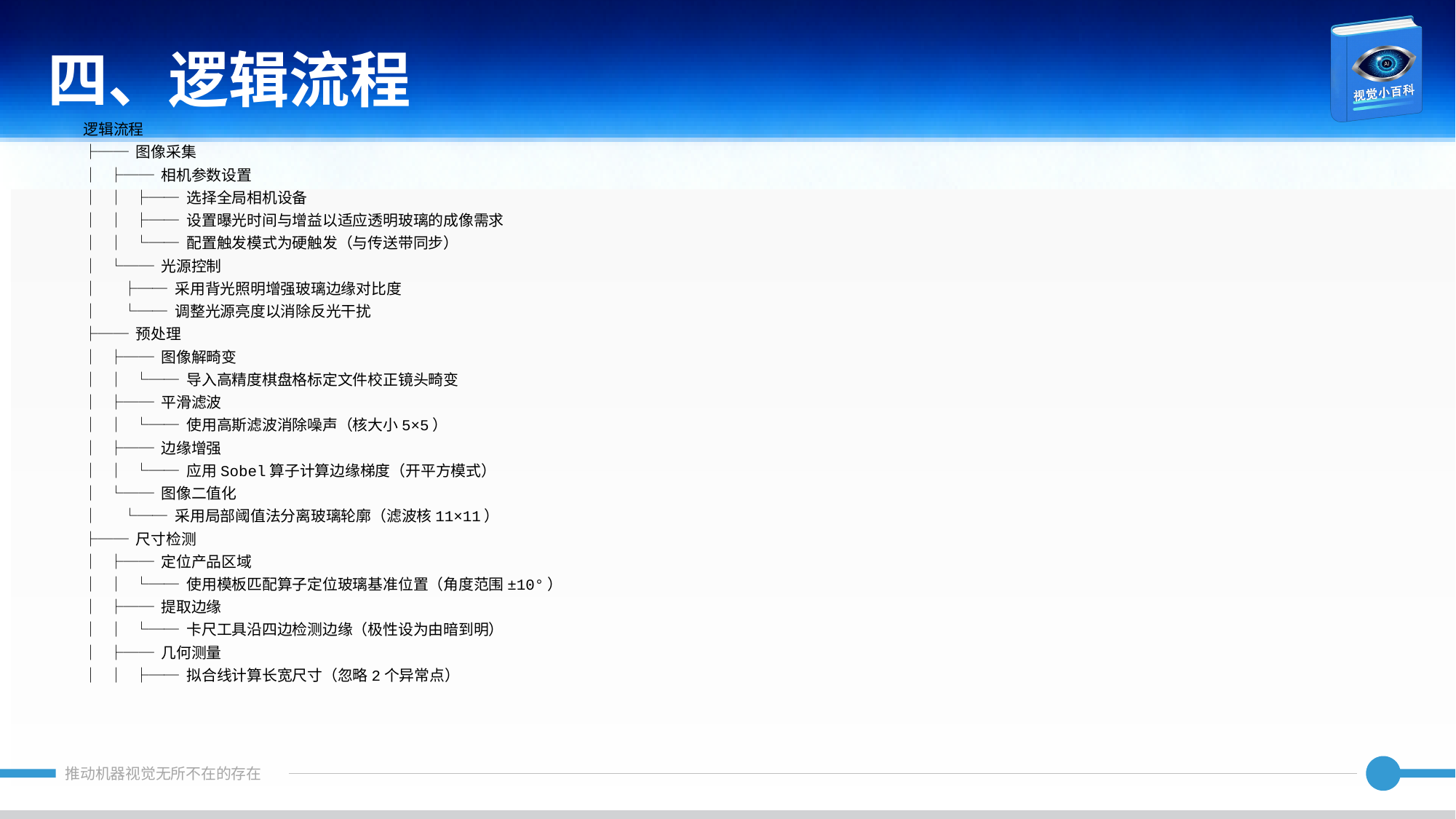

四、逻辑流程

逻辑流程
├── 图像采集
│   ├── 相机参数设置
│   │   ├── 选择全局相机设备
│   │   ├── 设置曝光时间与增益以适应透明玻璃的成像需求
│   │   └── 配置触发模式为硬触发（与传送带同步）
│   └── 光源控制
│       ├── 采用背光照明增强玻璃边缘对比度
│       └── 调整光源亮度以消除反光干扰
├── 预处理
│   ├── 图像解畸变
│   │   └── 导入高精度棋盘格标定文件校正镜头畸变
│   ├── 平滑滤波
│   │   └── 使用高斯滤波消除噪声（核大小5×5）
│   ├── 边缘增强
│   │   └── 应用Sobel算子计算边缘梯度（开平方模式）
│   └── 图像二值化
│       └── 采用局部阈值法分离玻璃轮廓（滤波核11×11）
├── 尺寸检测
│   ├── 定位产品区域
│   │   └── 使用模板匹配算子定位玻璃基准位置（角度范围±10°）
│   ├── 提取边缘
│   │   └── 卡尺工具沿四边检测边缘（极性设为由暗到明）
│   ├── 几何测量
│   │   ├── 拟合线计算长宽尺寸（忽略2个异常点）
8